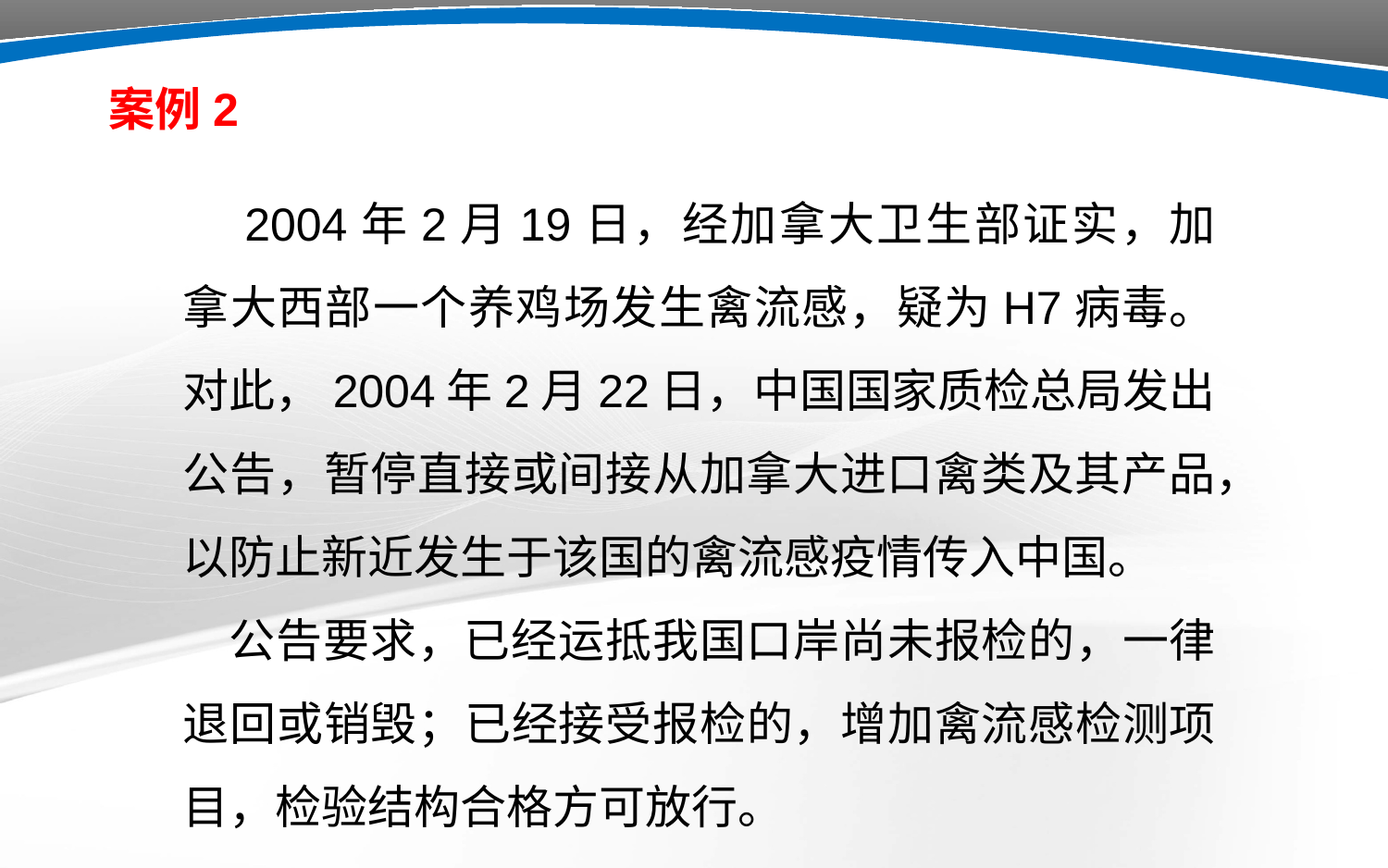

案例2
 2004年2月19日，经加拿大卫生部证实，加拿大西部一个养鸡场发生禽流感，疑为H7病毒。对此，2004年2月22日，中国国家质检总局发出公告，暂停直接或间接从加拿大进口禽类及其产品，以防止新近发生于该国的禽流感疫情传入中国。
公告要求，已经运抵我国口岸尚未报检的，一律退回或销毁；已经接受报检的，增加禽流感检测项目，检验结构合格方可放行。